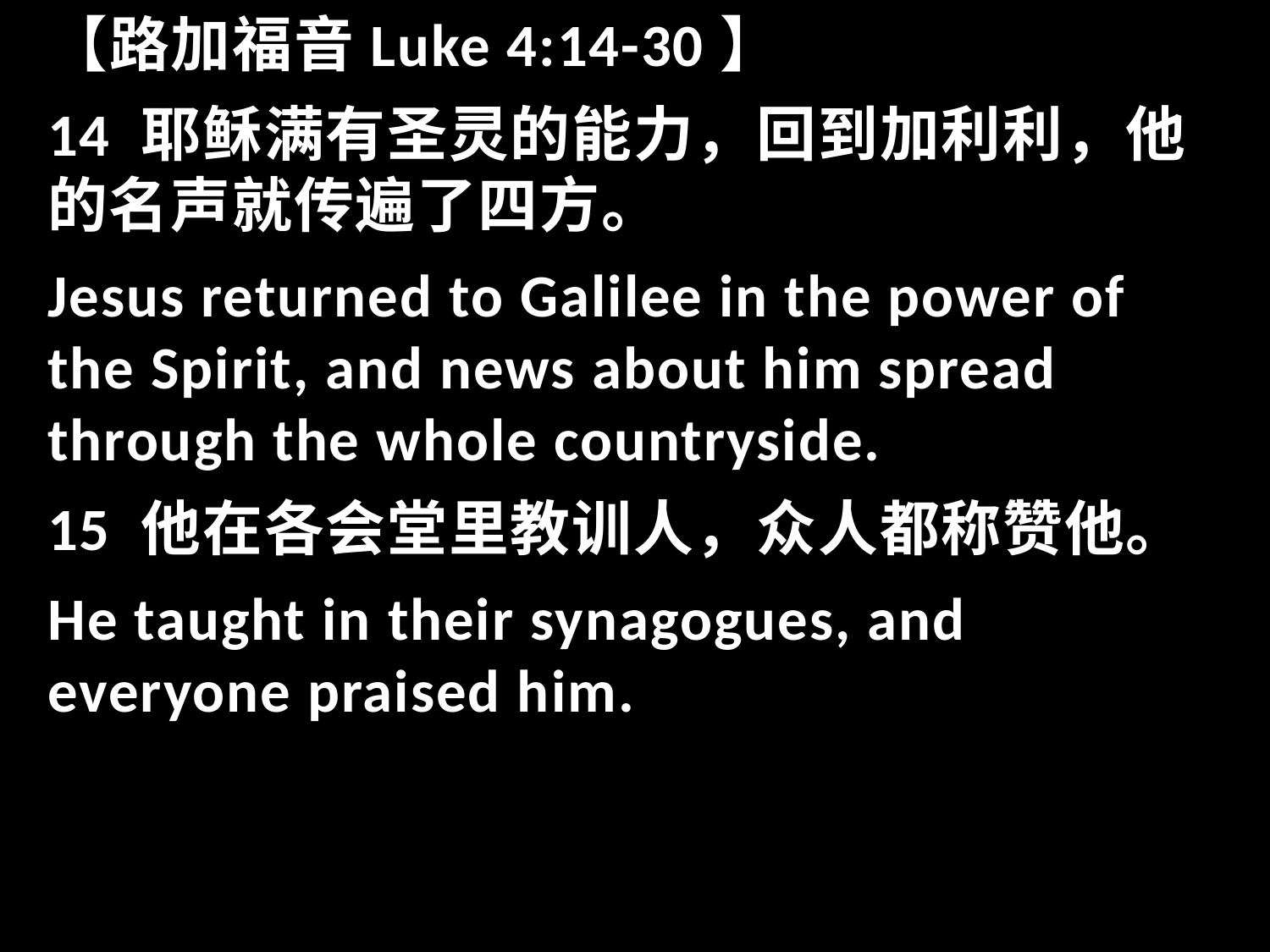

【路加福音Luke 4:14-30】
14 耶稣满有圣灵的能力，回到加利利，他的名声就传遍了四方。
Jesus returned to Galilee in the power of the Spirit, and news about him spread through the whole countryside.
15 他在各会堂里教训人，众人都称赞他。
He taught in their synagogues, and everyone praised him.